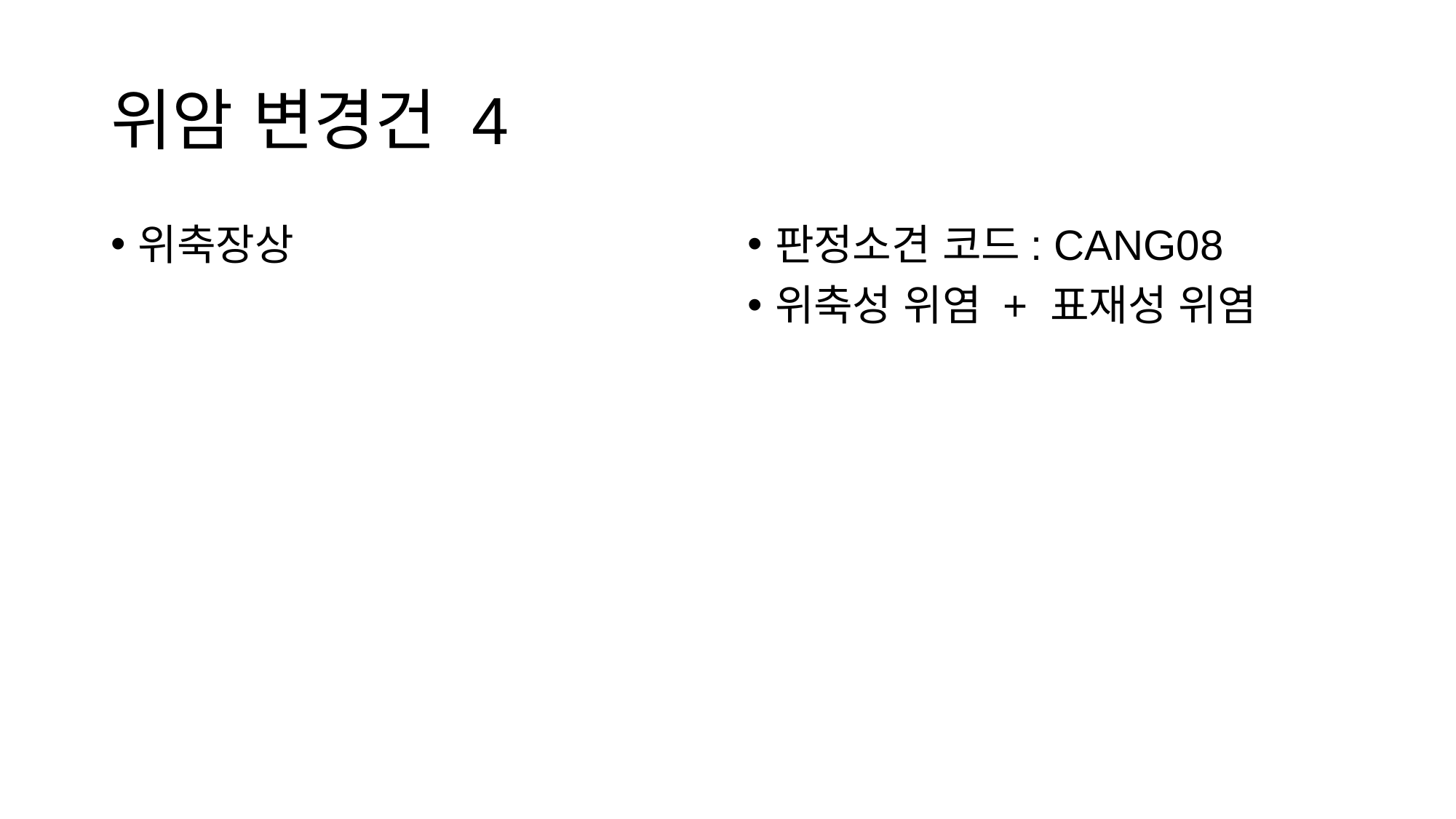

# 위암 변경건 4
위축장상
판정소견 코드: CANG08
위축성 위염 + 표재성 위염